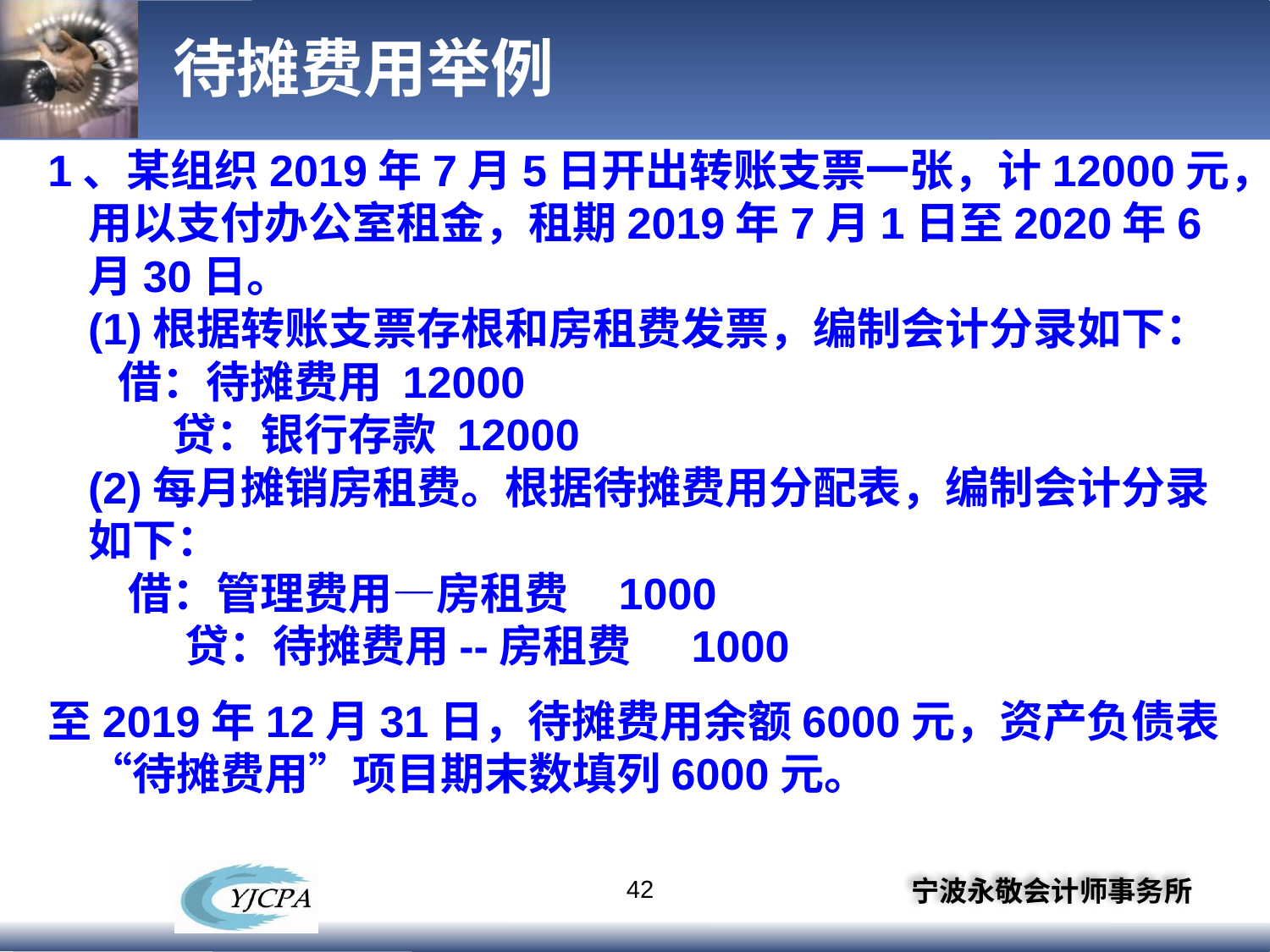

# 待摊费用举例
1、某组织2019年7月5日开出转账支票一张，计12000元，用以支付办公室租金，租期2019年7月1日至2020年6月30日。
(1)根据转账支票存根和房租费发票，编制会计分录如下： 
   借：待摊费用 12000 
      贷：银行存款 12000
(2)每月摊销房租费。根据待摊费用分配表，编制会计分录如下：
    借：管理费用—房租费    1000
       贷：待摊费用--房租费     1000
至2019年12月31日，待摊费用余额6000元，资产负债表“待摊费用”项目期末数填列6000元。